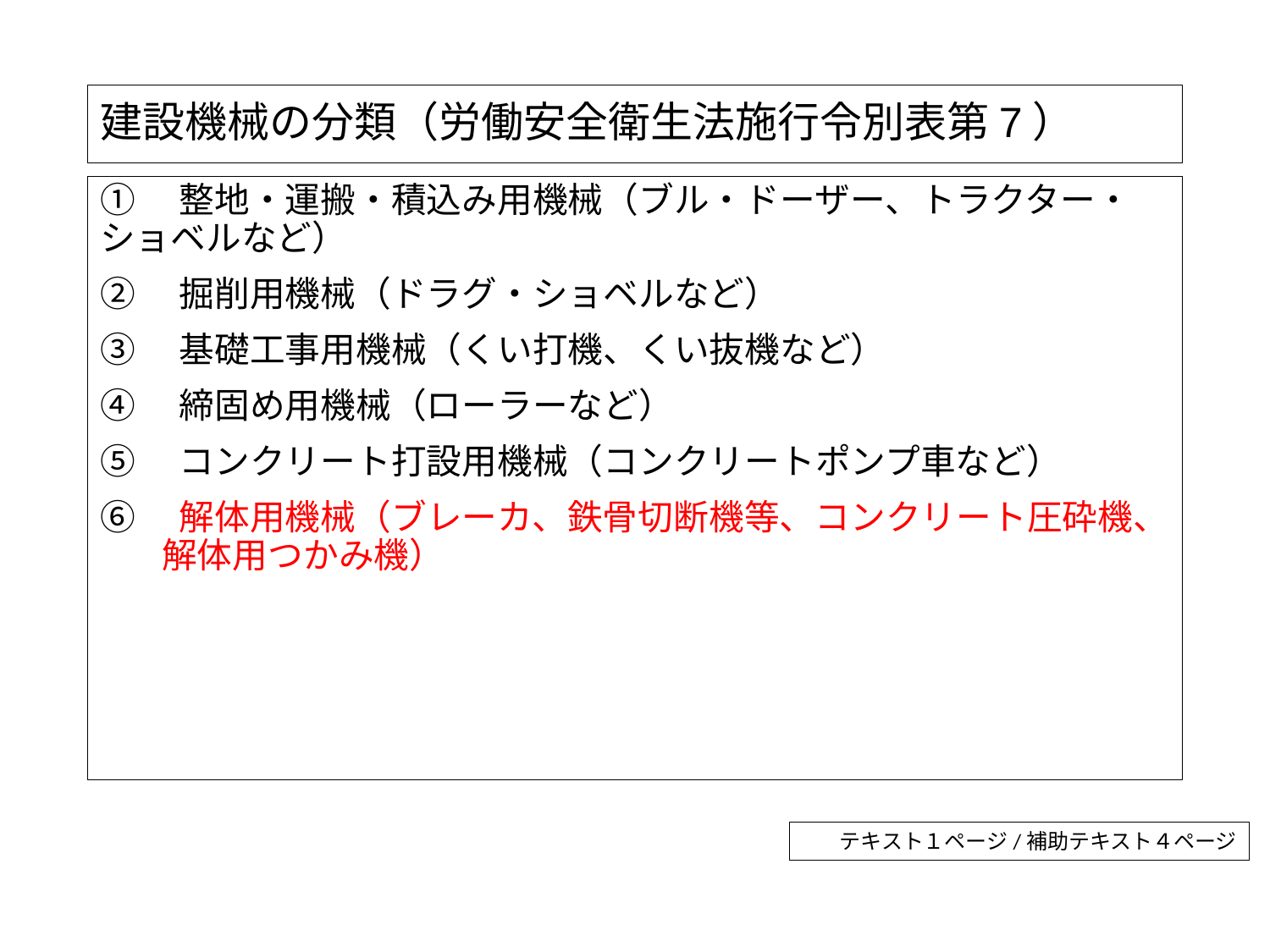

# 建設機械の分類（労働安全衛生法施行令別表第7）
①　整地・運搬・積込み用機械（ブル・ドーザー、トラクター・ショベルなど）
②　掘削用機械（ドラグ・ショベルなど）
③　基礎工事用機械（くい打機、くい抜機など）
④　締固め用機械（ローラーなど）
⑤　コンクリート打設用機械（コンクリートポンプ車など）
⑥　解体用機械（ブレーカ、鉄骨切断機等、コンクリート圧砕機、解体用つかみ機）
テキスト１ページ/補助テキスト４ページ